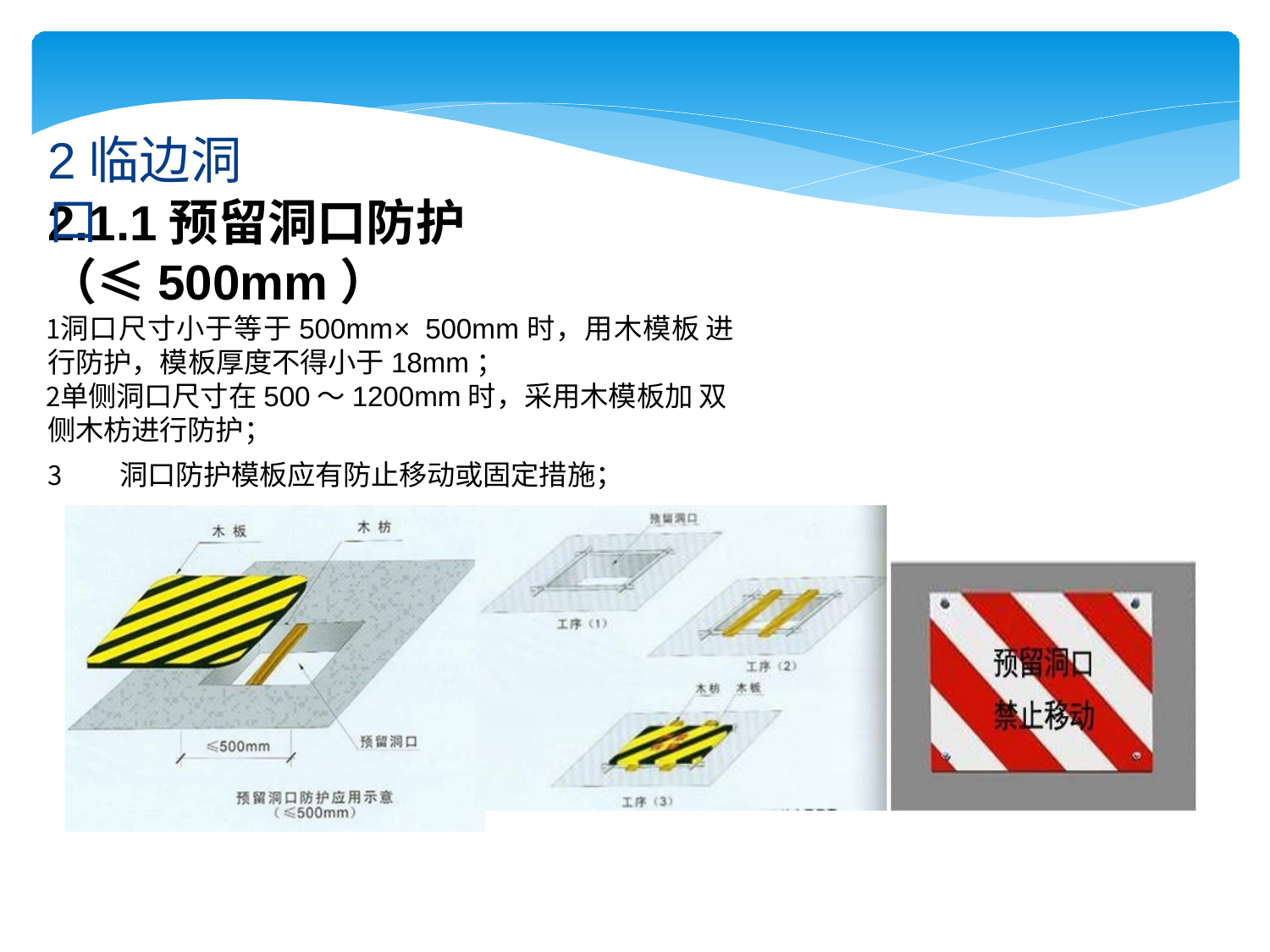

# 2临边洞口
2.1.1预留洞口防护（≤500mm）
洞口尺寸小于等于500mm×500mm时，用木模板 进行防护，模板厚度不得小于18mm；
单侧洞口尺寸在500～1200mm时，采用木模板加 双侧木枋进行防护；
洞口防护模板应有防止移动或固定措施；